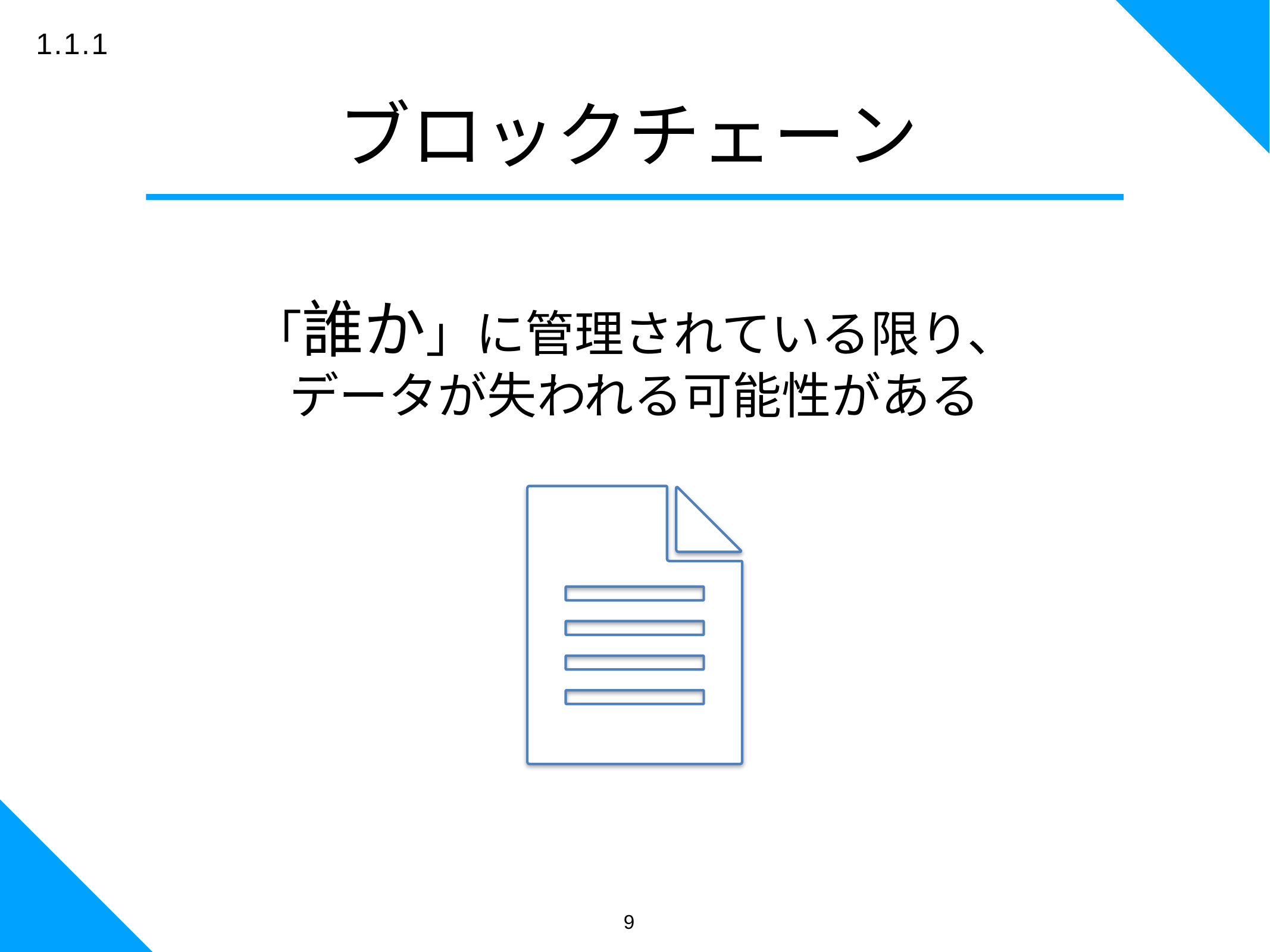

1.1.1
ブロックチェーン
「誰か」に管理されている限り、
データが失われる可能性がある

9